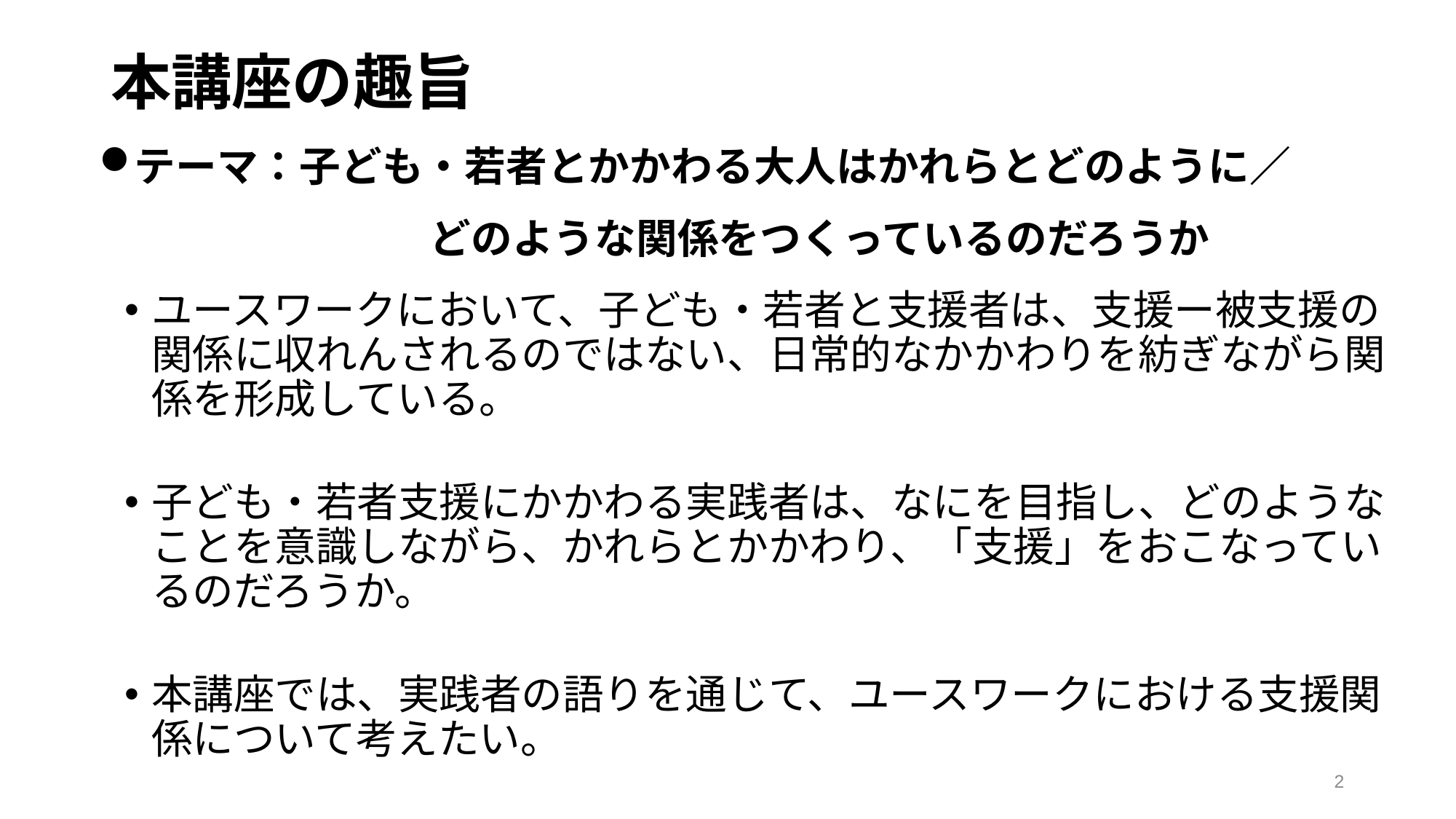

# 本講座の趣旨
テーマ：子ども・若者とかかわる大人はかれらとどのように／
　　　　　　　　どのような関係をつくっているのだろうか
ユースワークにおいて、子ども・若者と支援者は、支援ー被支援の関係に収れんされるのではない、日常的なかかわりを紡ぎながら関係を形成している。

子ども・若者支援にかかわる実践者は、なにを目指し、どのようなことを意識しながら、かれらとかかわり、「支援」をおこなっているのだろうか。

本講座では、実践者の語りを通じて、ユースワークにおける支援関係について考えたい。
2